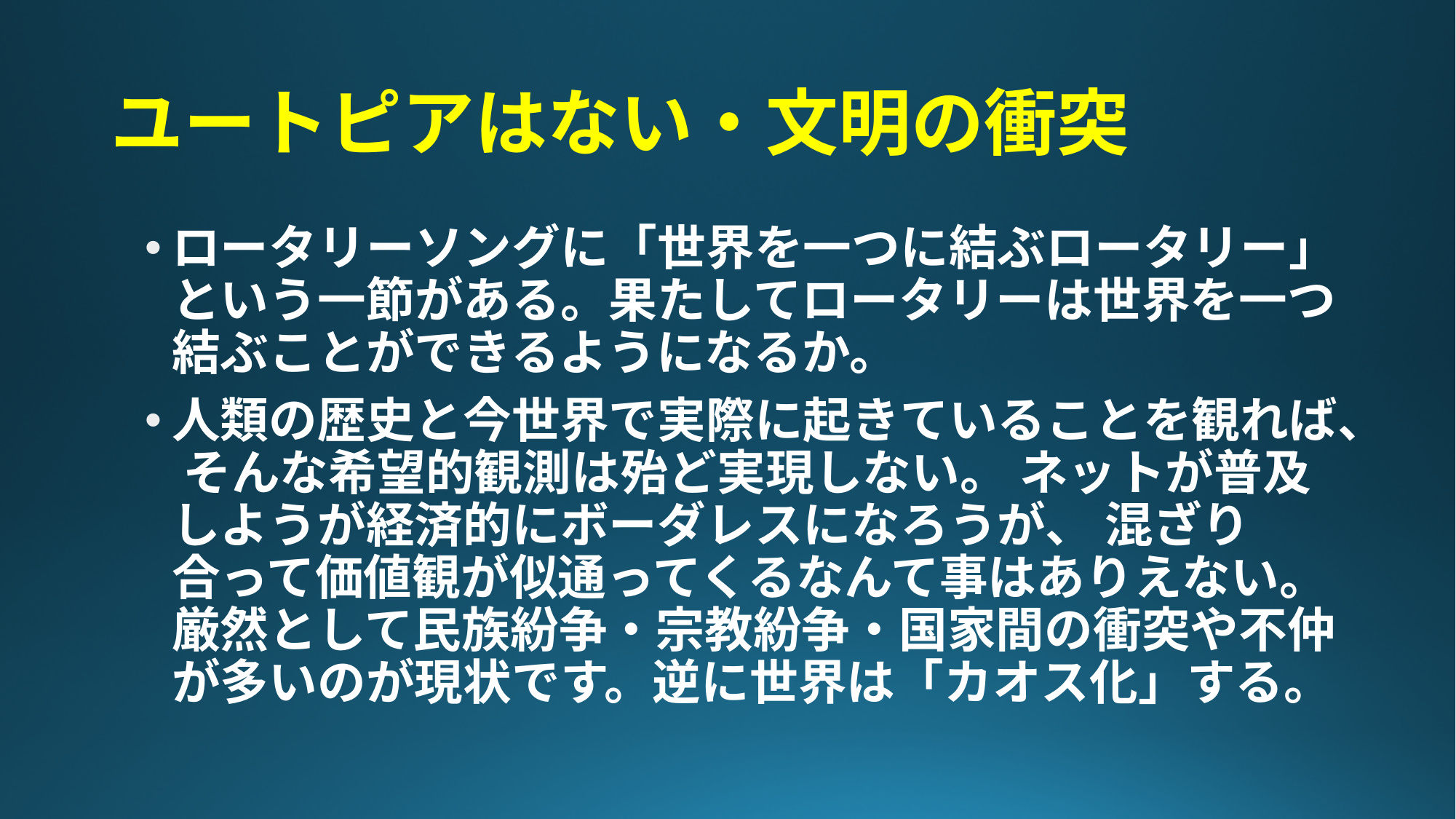

# ユートピアはない・文明の衝突
ロータリーソングに「世界を一つに結ぶロータリー」という一節がある。果たしてロータリーは世界を一つ結ぶことができるようになるか。
人類の歴史と今世界で実際に起きていることを観れば、 そんな希望的観測は殆ど実現しない。 ネットが普及しようが経済的にボーダレスになろうが、 混ざり合って価値観が似通ってくるなんて事はありえない。厳然として民族紛争・宗教紛争・国家間の衝突や不仲が多いのが現状です。逆に世界は「カオス化」する。